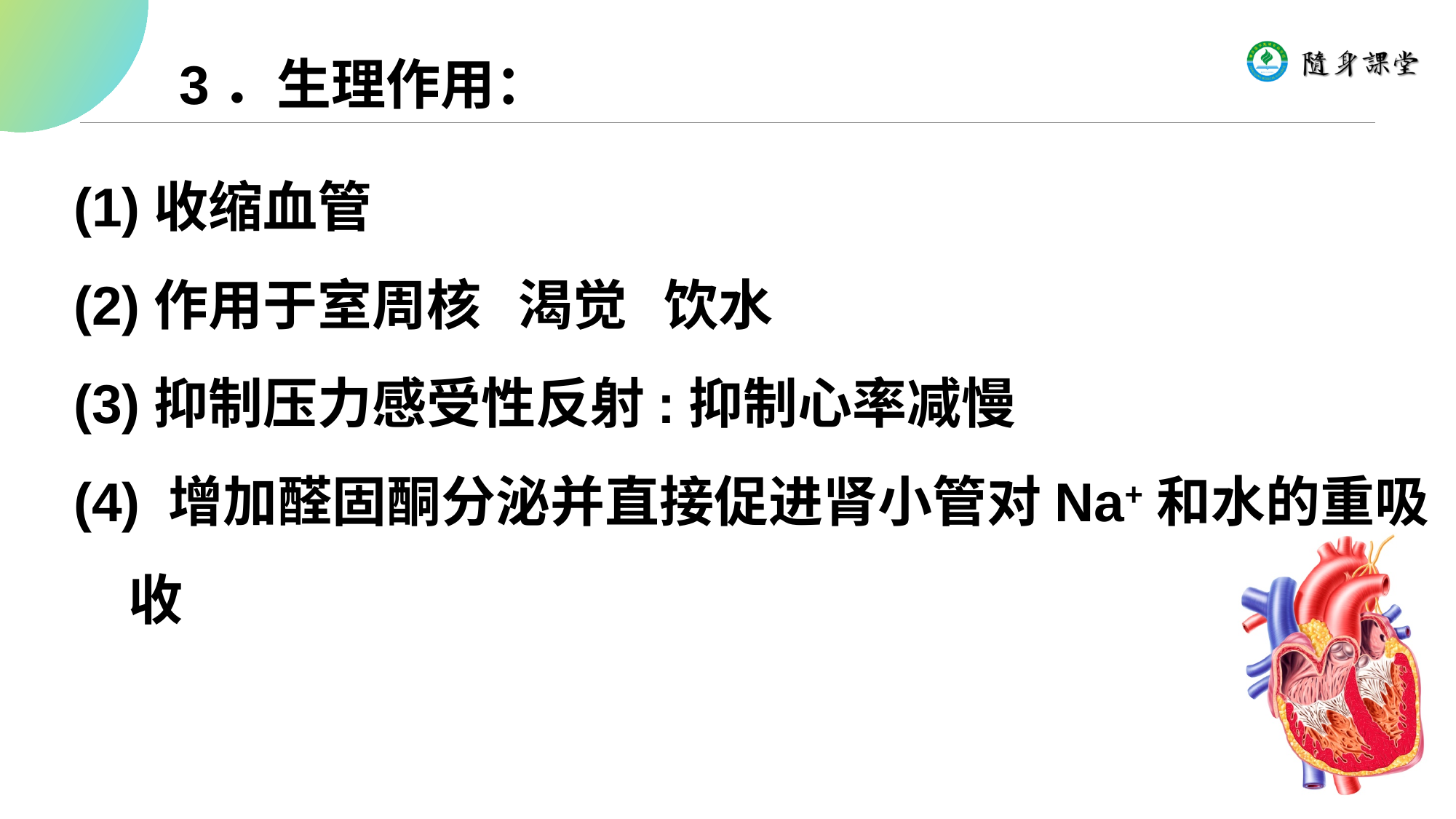

3．生理作用：
(1)收缩血管
(2)作用于室周核   渴觉   饮水
(3)抑制压力感受性反射:抑制心率减慢
(4) 增加醛固酮分泌并直接促进肾小管对Na+和水的重吸收